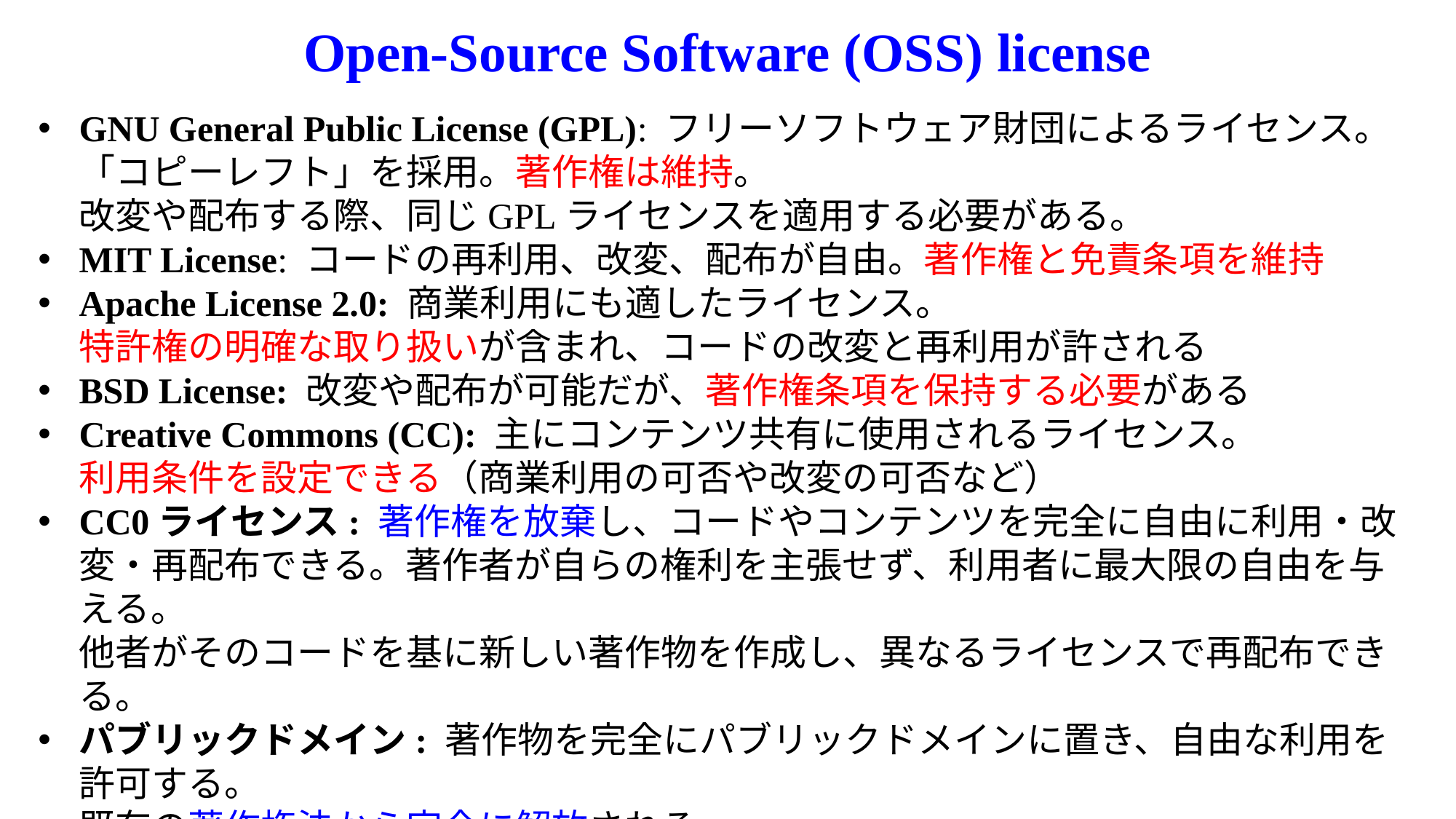

# Open-Source Software (OSS) license
GNU General Public License (GPL): フリーソフトウェア財団によるライセンス。
「コピーレフト」を採用。著作権は維持。
改変や配布する際、同じGPLライセンスを適用する必要がある。
MIT License: コードの再利用、改変、配布が自由。著作権と免責条項を維持
Apache License 2.0: 商業利用にも適したライセンス。
特許権の明確な取り扱いが含まれ、コードの改変と再利用が許される
BSD License: 改変や配布が可能だが、著作権条項を保持する必要がある
Creative Commons (CC): 主にコンテンツ共有に使用されるライセンス。
利用条件を設定できる（商業利用の可否や改変の可否など）
CC0ライセンス: 著作権を放棄し、コードやコンテンツを完全に自由に利用・改変・再配布できる。著作者が自らの権利を主張せず、利用者に最大限の自由を与える。
他者がそのコードを基に新しい著作物を作成し、異なるライセンスで再配布できる。
パブリックドメイン: 著作物を完全にパブリックドメインに置き、自由な利用を許可する。
既存の著作権法から完全に解放される。
CC0と同様に、他者が新しく改変したコードを異なるライセンスで配布することが可能